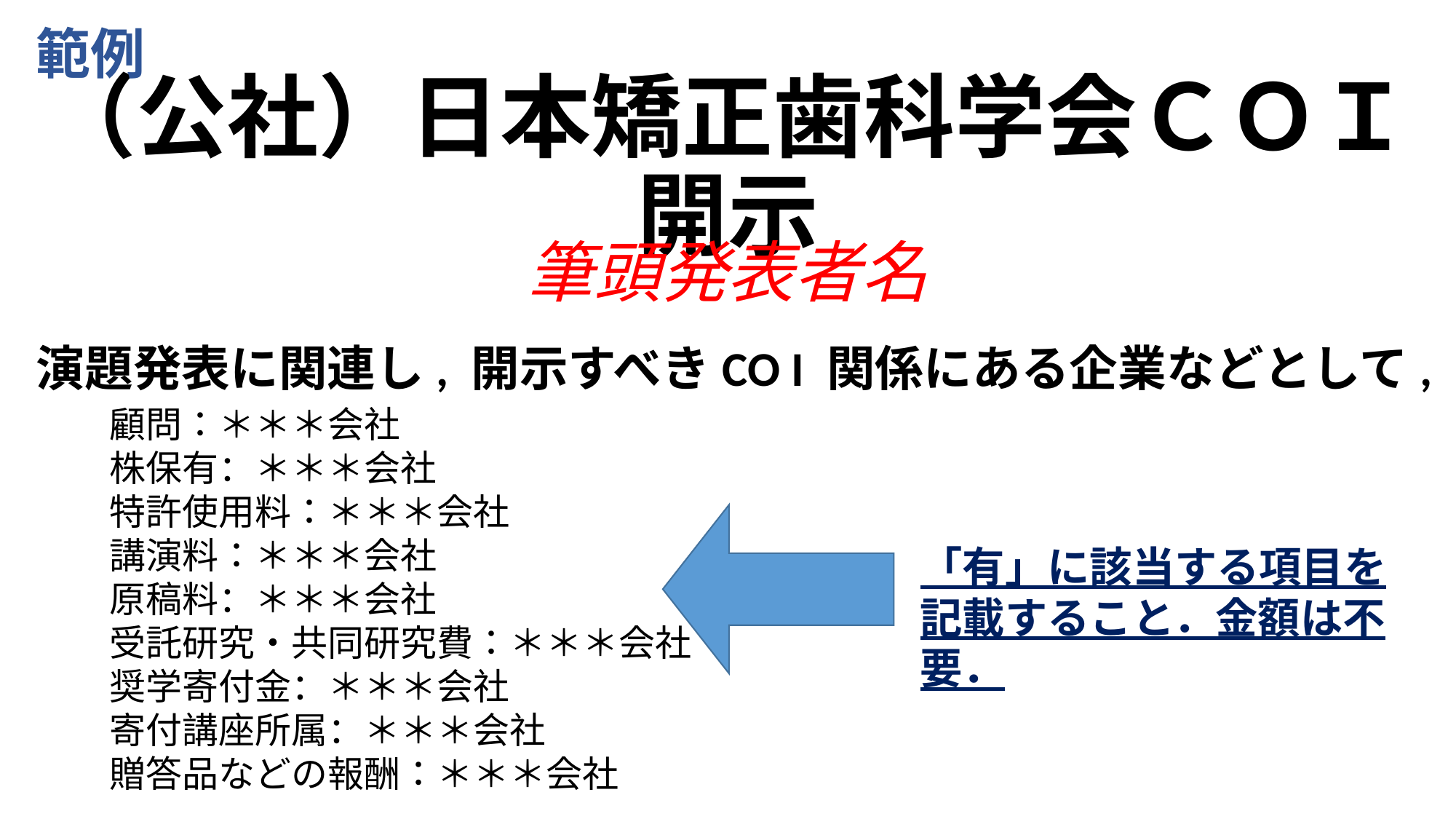

範例
# （公社）日本矯正歯科学会ＣＯＩ開示
筆頭発表者名
演題発表に関連し, 開示すべきCO I 関係にある企業などとして,
顧問：＊＊＊会社
株保有：＊＊＊会社
特許使用料：＊＊＊会社
講演料：＊＊＊会社
原稿料：＊＊＊会社
受託研究・共同研究費：＊＊＊会社
奨学寄付金：＊＊＊会社
寄付講座所属：＊＊＊会社
贈答品などの報酬：＊＊＊会社

「有」に該当する項目を記載すること．金額は不要．